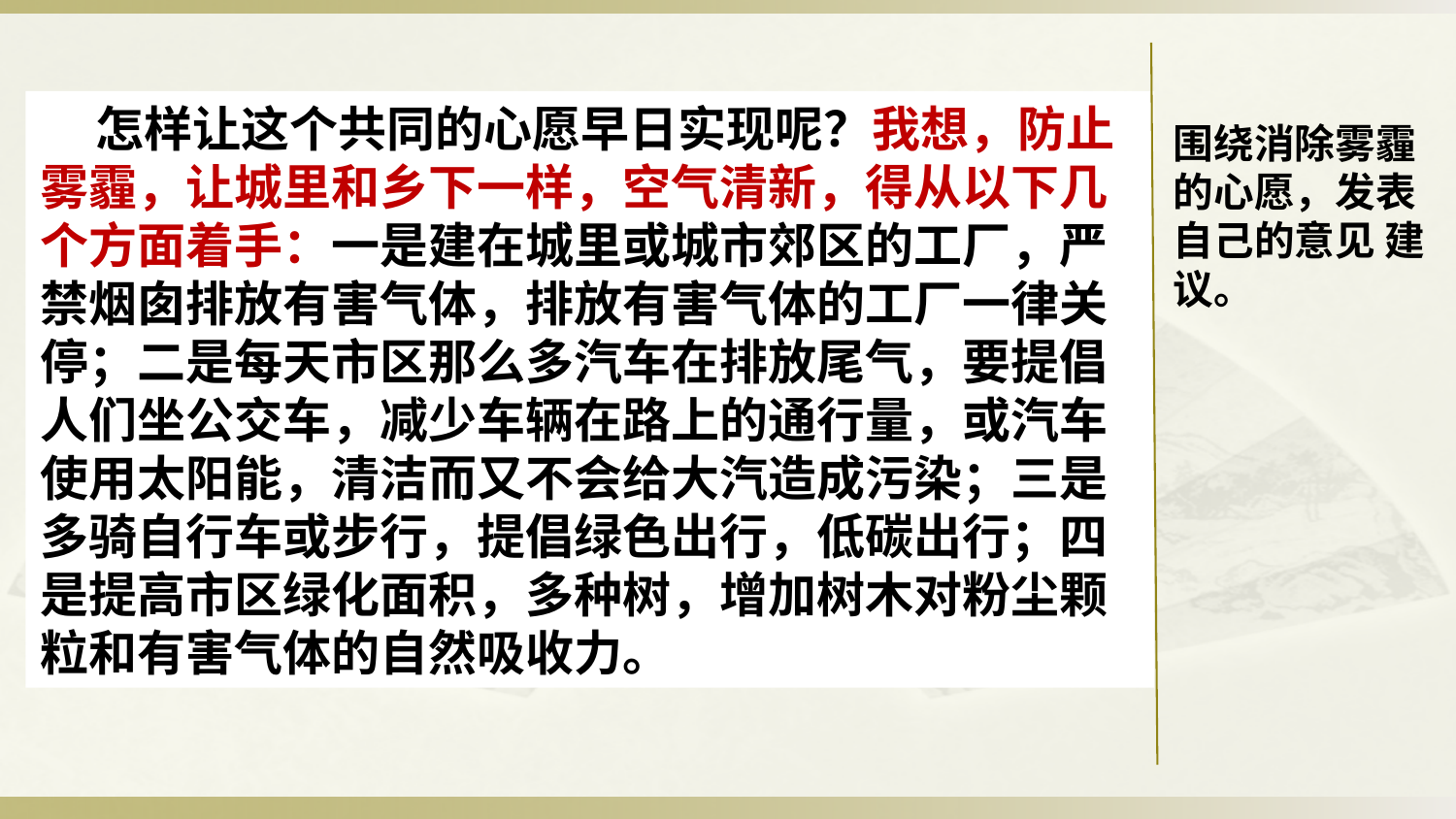

怎样让这个共同的心愿早日实现呢？我想，防止雾霾，让城里和乡下一样，空气清新，得从以下几个方面着手：一是建在城里或城市郊区的工厂，严禁烟囱排放有害气体，排放有害气体的工厂一律关停；二是每天市区那么多汽车在排放尾气，要提倡人们坐公交车，减少车辆在路上的通行量，或汽车使用太阳能，清洁而又不会给大汽造成污染；三是多骑自行车或步行，提倡绿色出行，低碳出行；四是提高市区绿化面积，多种树，增加树木对粉尘颗粒和有害气体的自然吸收力。
围绕消除雾霾的心愿，发表自己的意见 建议。